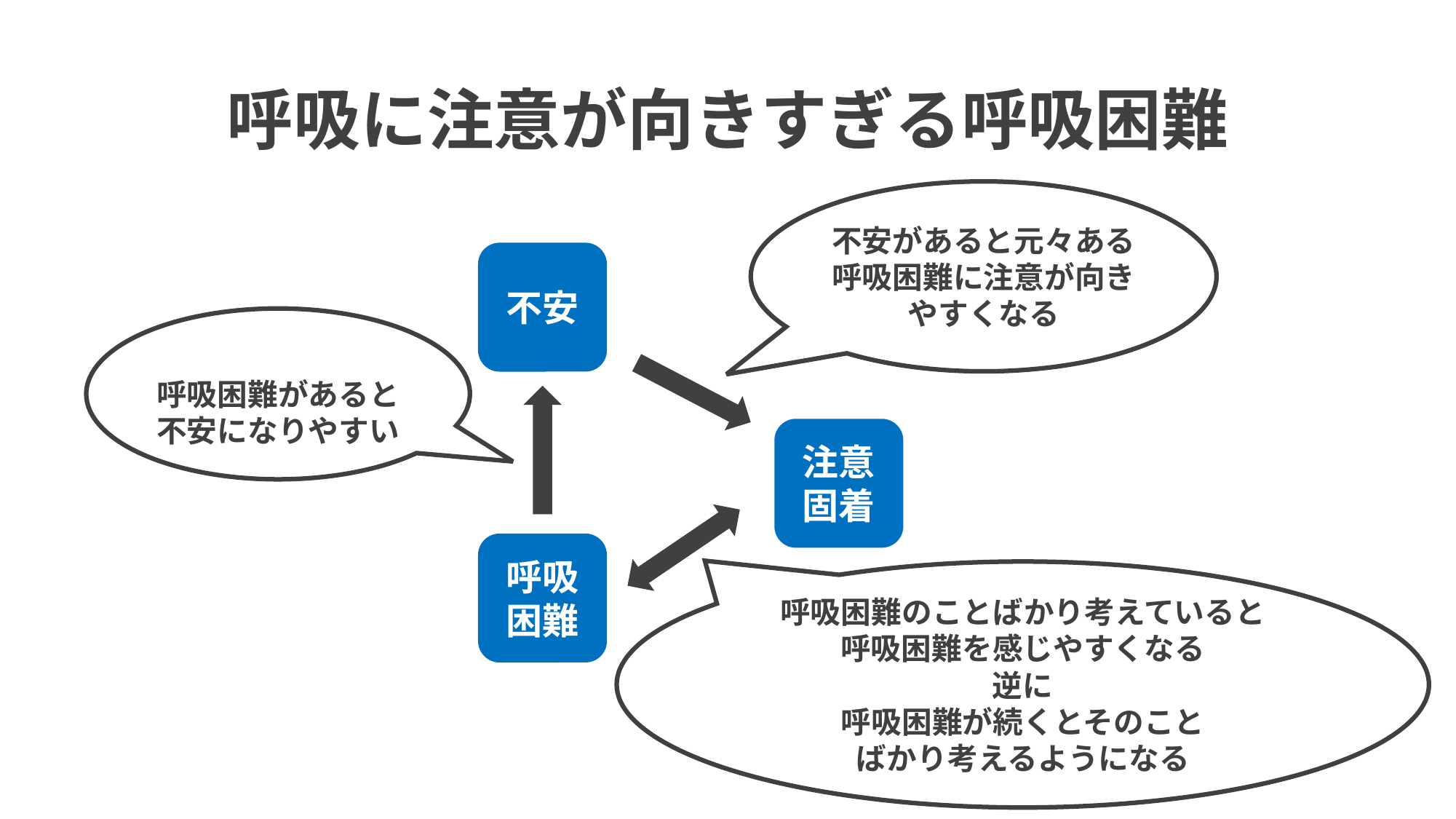

呼吸に注意が向きすぎる呼吸困難
不安があると元々ある呼吸困難に注意が向きやすくなる
不安

呼吸困難があると不安になりやすい

注意固着

呼吸困難

呼吸困難のことばかり考えていると
呼吸困難を感じやすくなる
逆に
呼吸困難が続くとそのこと
ばかり考えるようになる